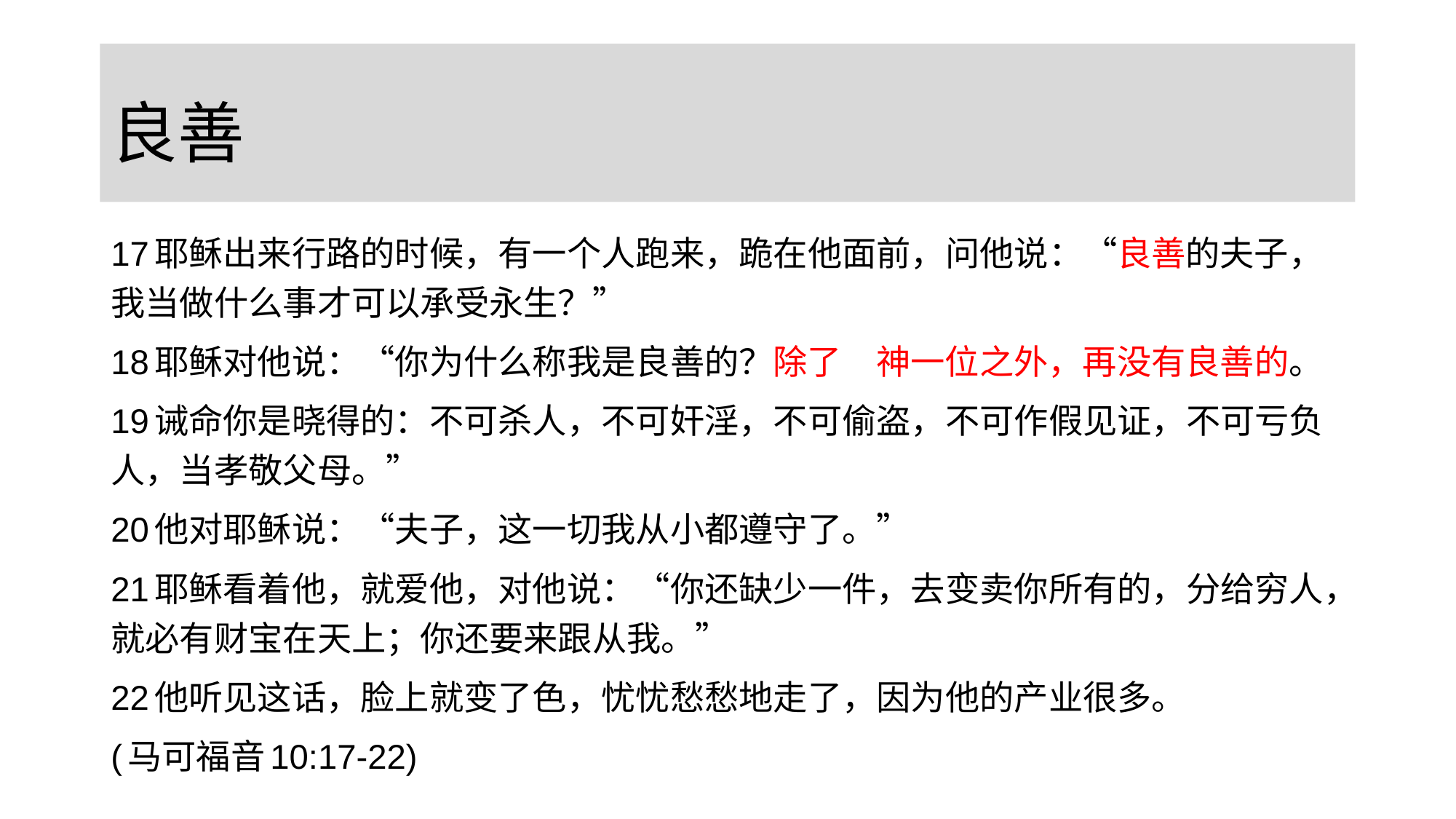

# 良善
17耶稣出来行路的时候，有一个人跑来，跪在他面前，问他说：“良善的夫子，我当做什么事才可以承受永生？”
18耶稣对他说：“你为什么称我是良善的？除了　神一位之外，再没有良善的。
19诫命你是晓得的：不可杀人，不可奸淫，不可偷盗，不可作假见证，不可亏负人，当孝敬父母。”
20他对耶稣说：“夫子，这一切我从小都遵守了。”
21耶稣看着他，就爱他，对他说：“你还缺少一件，去变卖你所有的，分给穷人，就必有财宝在天上；你还要来跟从我。”
22他听见这话，脸上就变了色，忧忧愁愁地走了，因为他的产业很多。
(马可福音10:17-22)